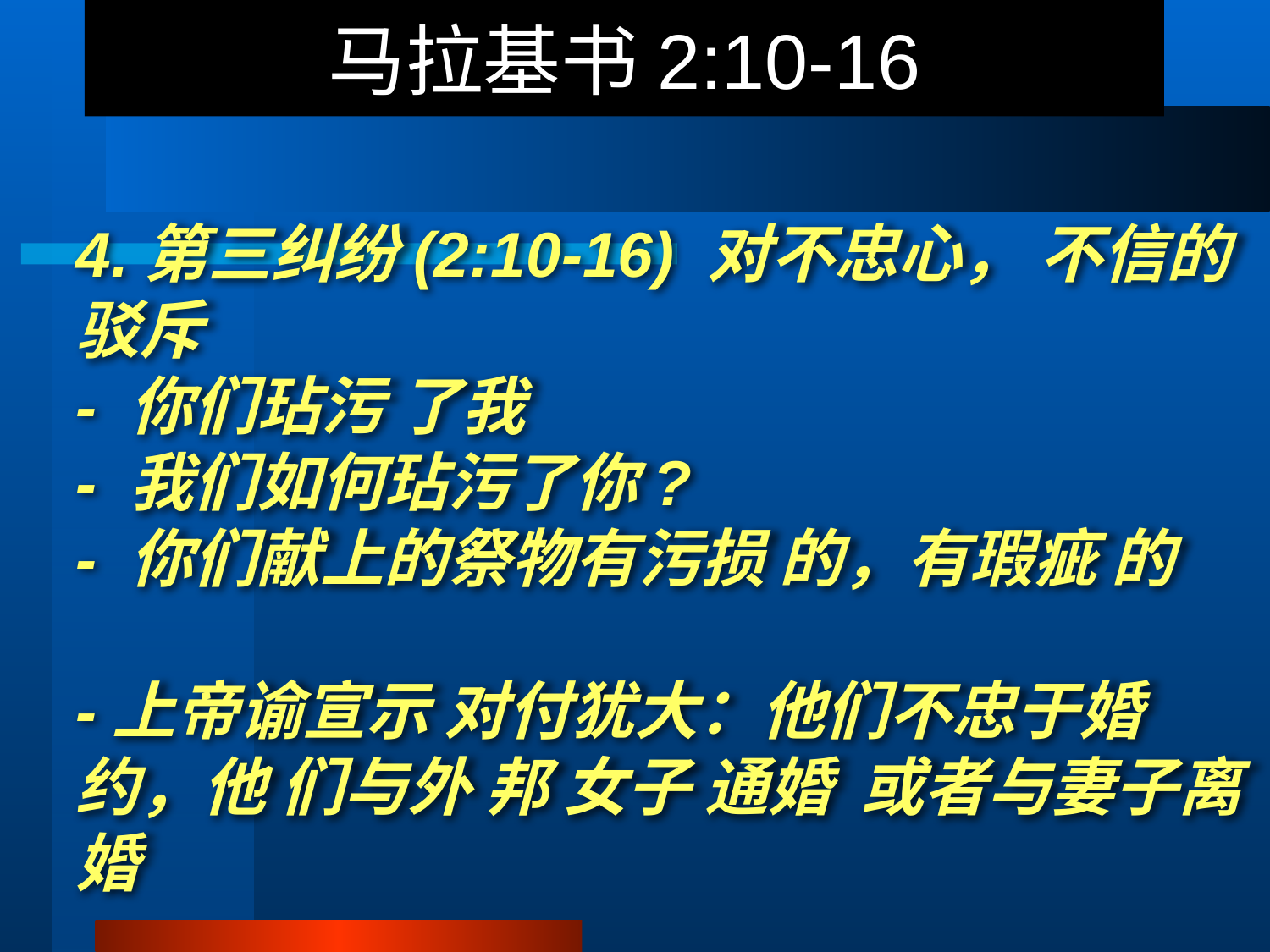

# 马拉基书2:10-16
4.第三纠纷(2:10-16) 对不忠心， 不信的驳斥
- 你们玷污 了我
- 我们如何玷污了你?
- 你们献上的祭物有污损 的，有瑕疵 的
-上帝谕宣示 对付犹大：他们不忠于婚约，他 们与外 邦 女子 通婚  或者与妻子离婚